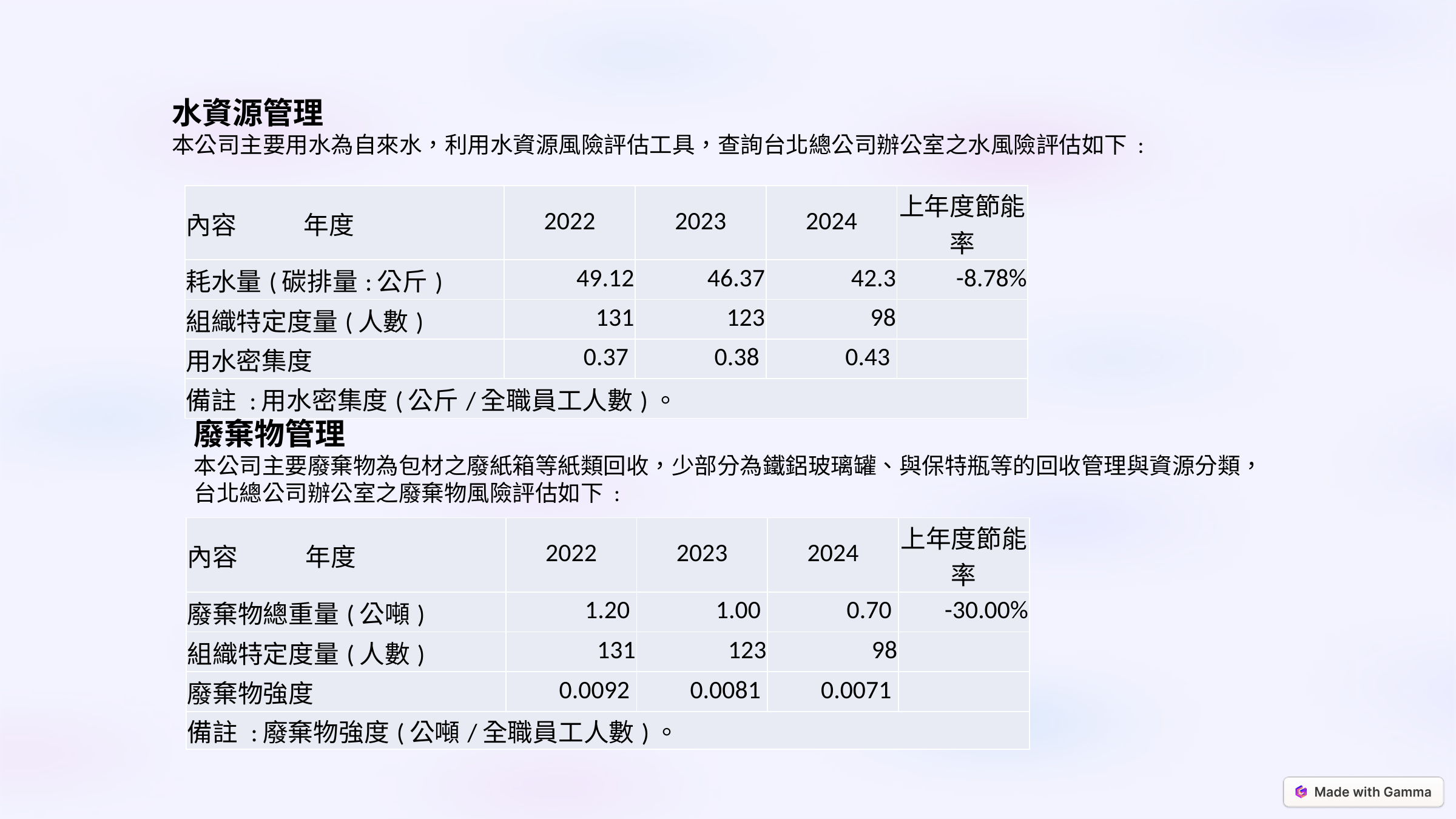

水資源管理
本公司主要用水為自來水，利用水資源風險評估工具，查詢台北總公司辦公室之水風險評估如下 :
| 內容 年度 | 2022 | 2023 | 2024 | 上年度節能率 |
| --- | --- | --- | --- | --- |
| 耗水量(碳排量:公斤) | 49.12 | 46.37 | 42.3 | -8.78% |
| 組織特定度量(人數) | 131 | 123 | 98 |  |
| 用水密集度 | 0.37 | 0.38 | 0.43 |  |
| 備註 :用水密集度(公斤/全職員工人數)。 |  |  |  |  |
廢棄物管理
本公司主要廢棄物為包材之廢紙箱等紙類回收，少部分為鐵鋁玻璃罐、與保特瓶等的回收管理與資源分類，台北總公司辦公室之廢棄物風險評估如下 :
| 內容 年度 | 2022 | 2023 | 2024 | 上年度節能率 |
| --- | --- | --- | --- | --- |
| 廢棄物總重量(公噸) | 1.20 | 1.00 | 0.70 | -30.00% |
| 組織特定度量(人數) | 131 | 123 | 98 |  |
| 廢棄物強度 | 0.0092 | 0.0081 | 0.0071 |  |
| 備註 :廢棄物強度(公噸/全職員工人數)。 |  |  |  |  |